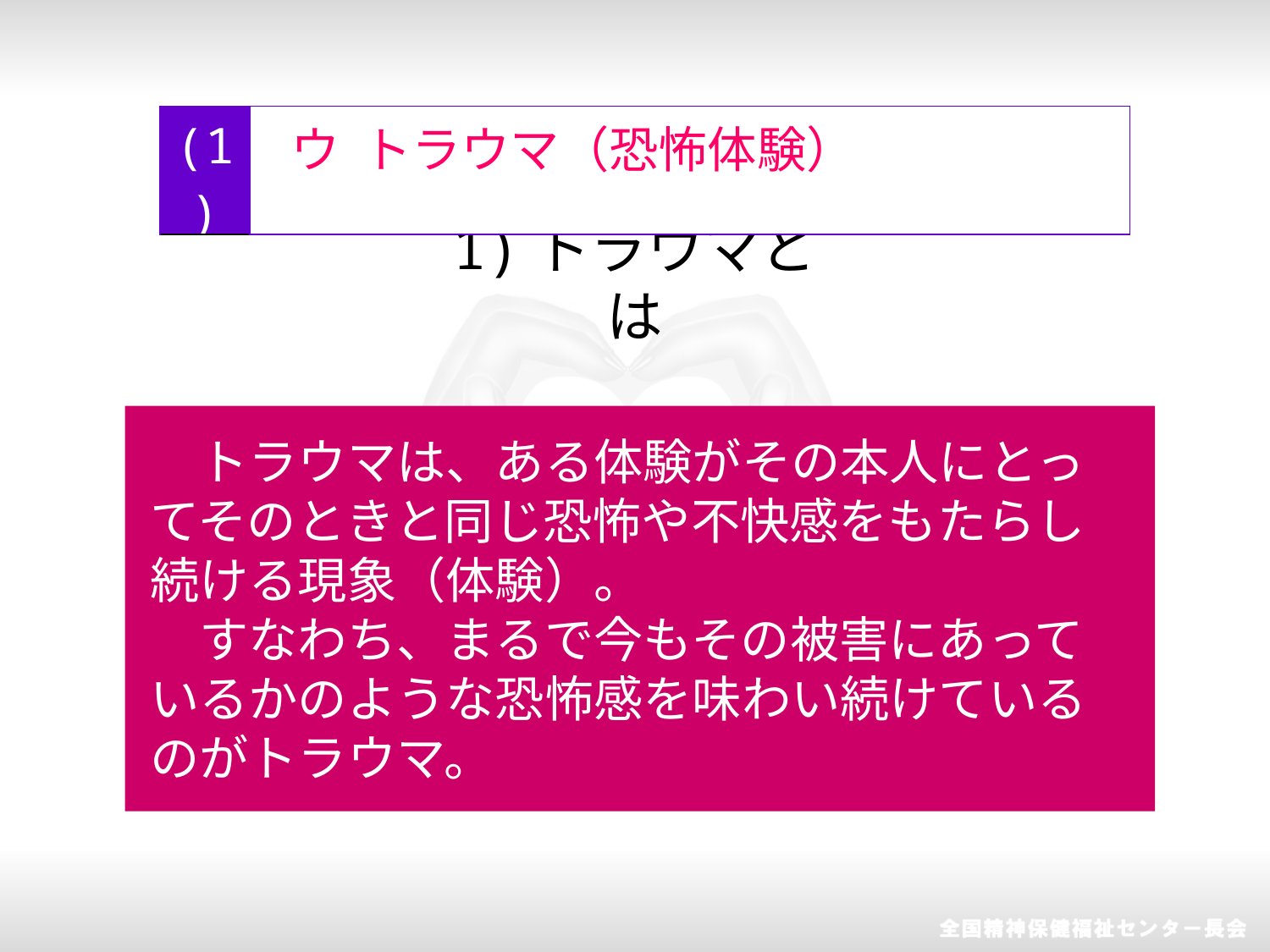

| (1) | ウ トラウマ（恐怖体験） |
| --- | --- |
1)トラウマとは
　トラウマは、ある体験がその本人にとってそのときと同じ恐怖や不快感をもたらし続ける現象（体験）。
　すなわち、まるで今もその被害にあっているかのような恐怖感を味わい続けているのがトラウマ。